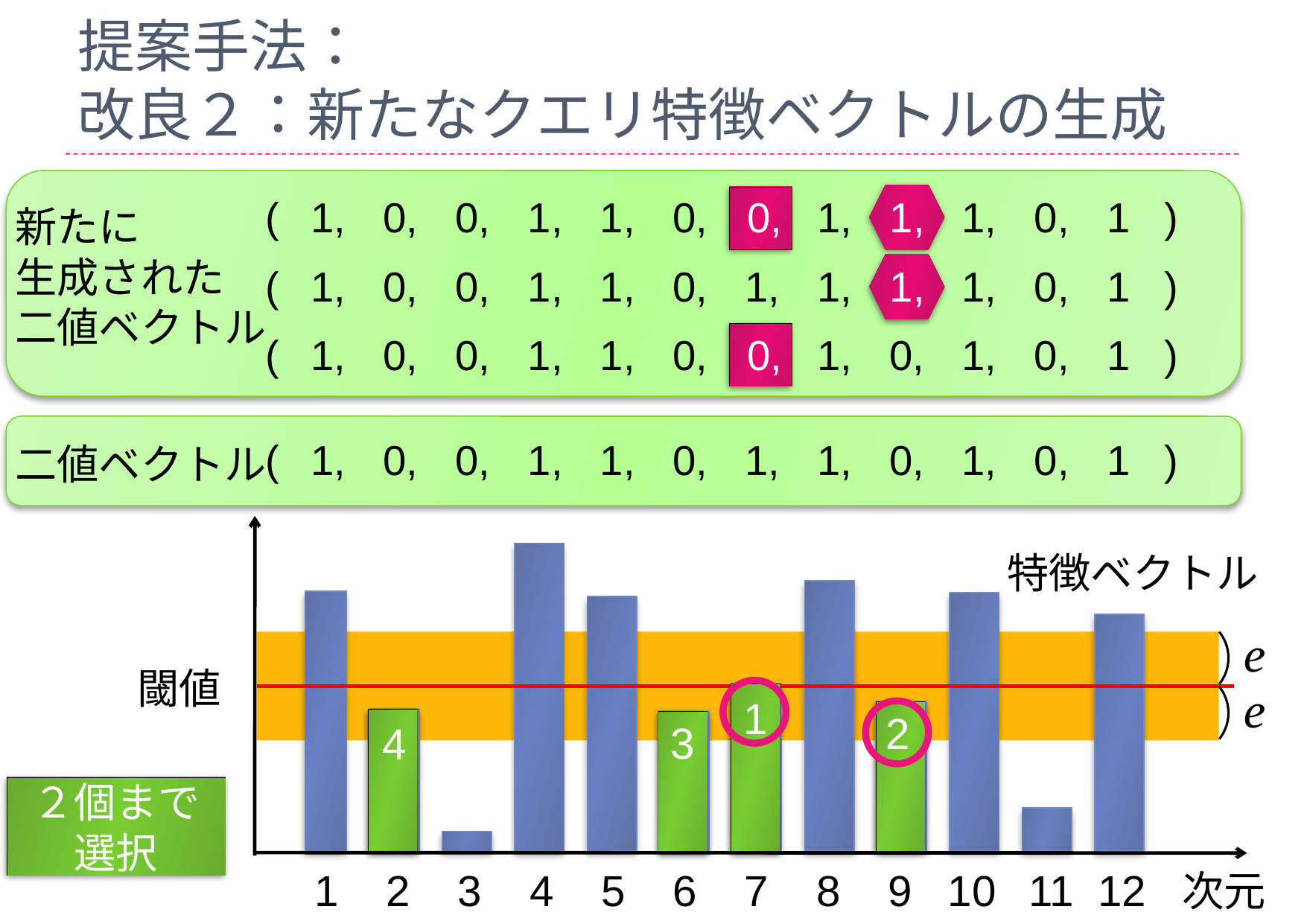

# 提案手法： 改良２：新たなクエリ特徴ベクトルの生成

(
1,
0,
0,
1,
1,
0,
0,
1,
1,
1,
0,
1
)
0,
1,

新たに
生成された
二値ベクトル

(
1,
0,
0,
1,
1,
0,
1,
1,
1,
1,
0,
1
)
1,
(
1,
0,
0,
1,
1,
0,
0,
1,
0,
1,
0,
1
)
0,

(
1,
0,
0,
1,
1,
0,
1,
1,
0,
1,
0,
1
)
二値ベクトル
特徴ベクトル

e

閾値

e

1

2

3
4

２個まで選択

1
2
3
4
5
6
7
8
9
10
11
12
次元